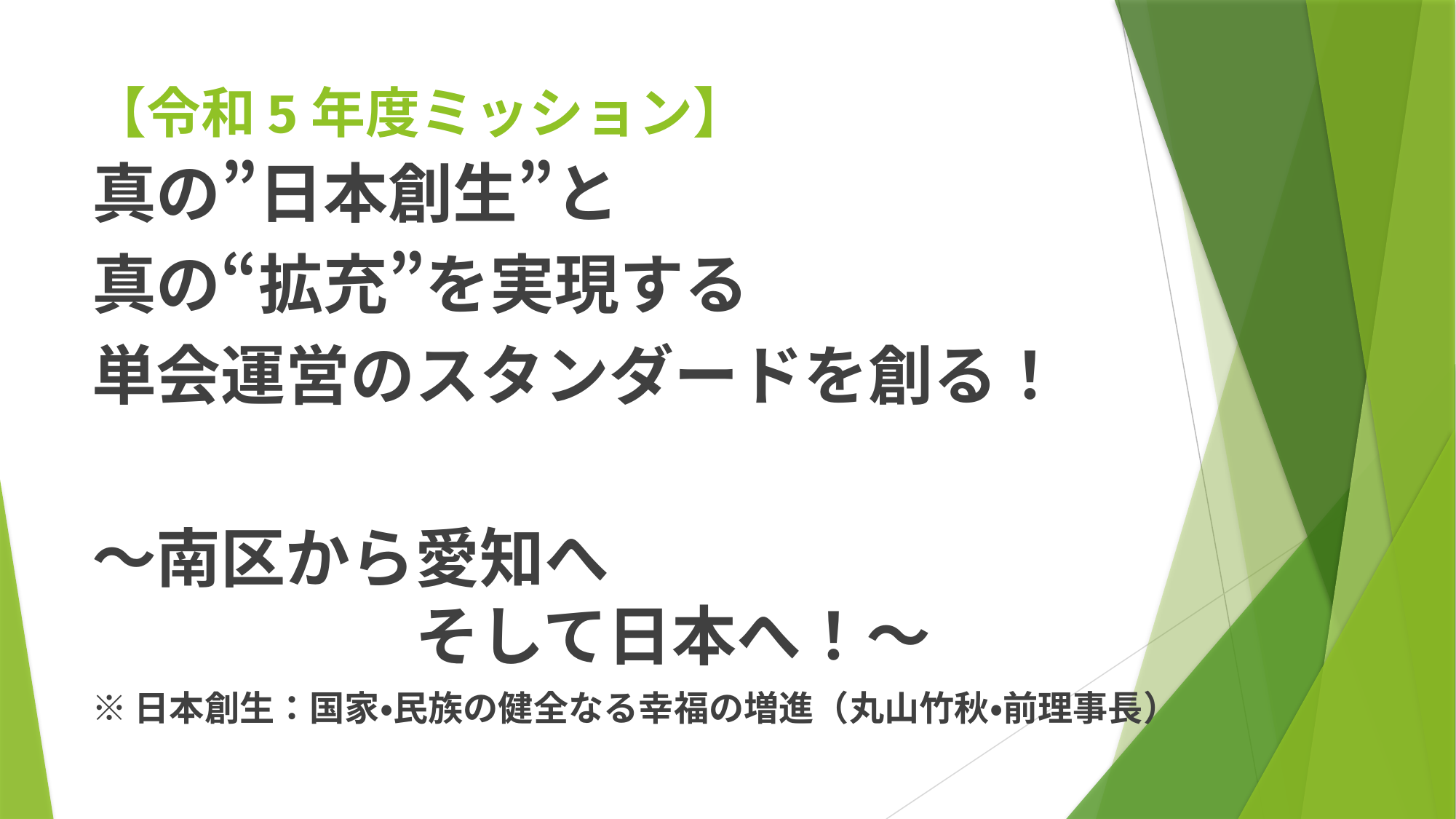

# 【令和5年度ミッション】

真の”日本創生”と
真の“拡充”を実現する
単会運営のスタンダードを創る！

～南区から愛知へ
　　　　　そして日本へ！～
※日本創生：国家・民族の健全なる幸福の増進（丸山竹秋・前理事長）